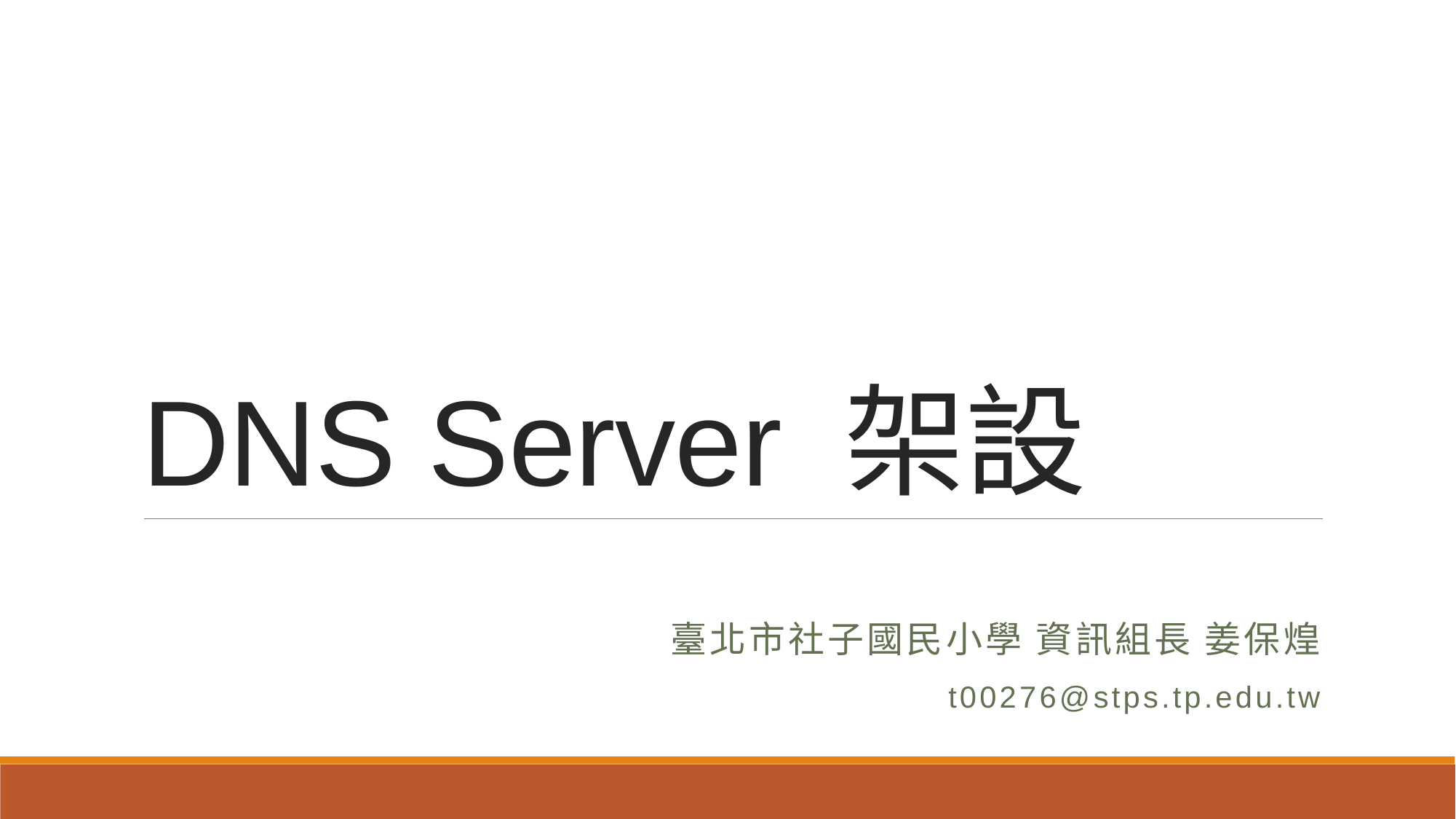

# DNS Server 架設
臺北市社子國民小學 資訊組長 姜保煌
t00276@stps.tp.edu.tw